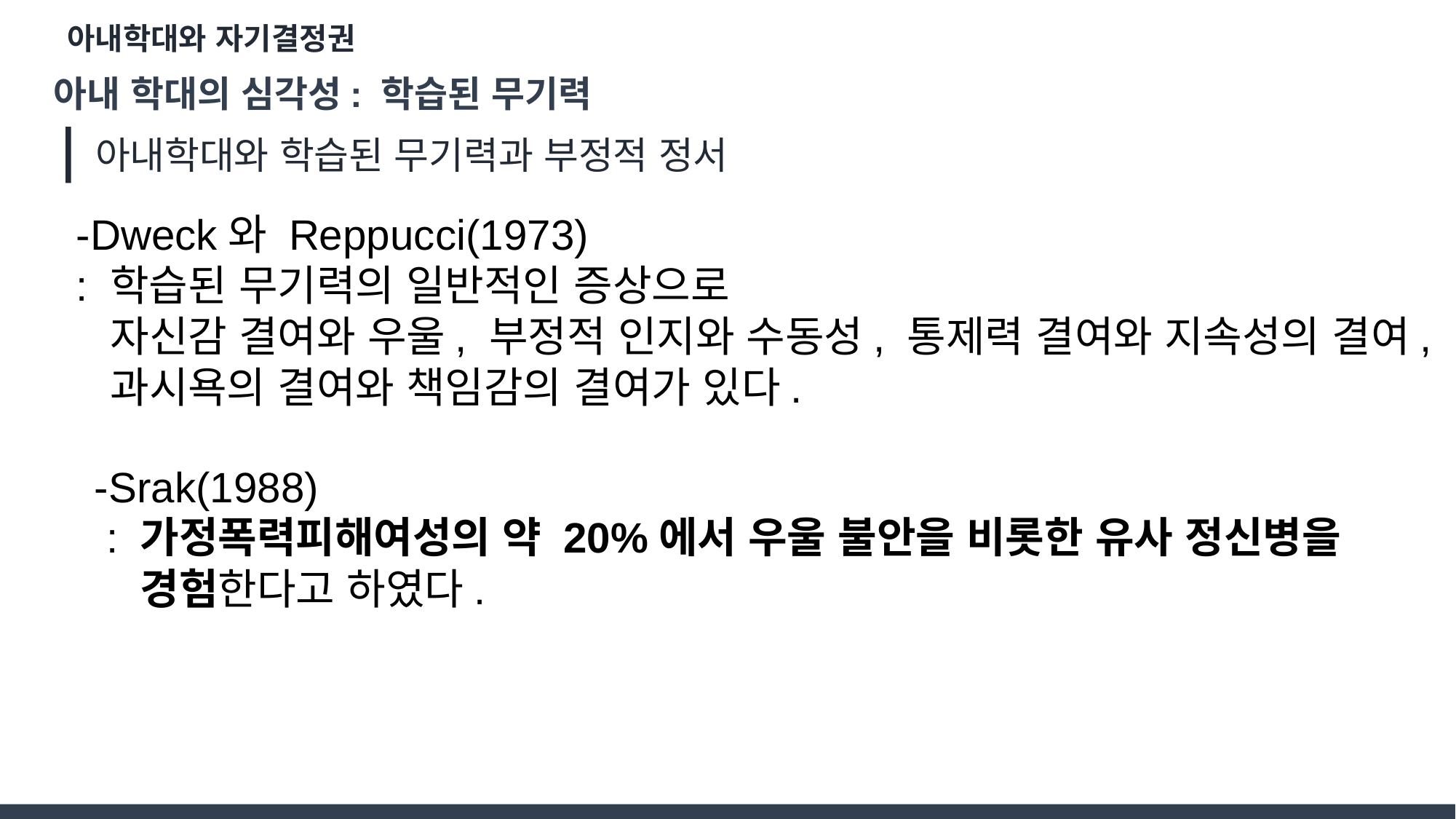

아내학대와 자기결정권
아내 학대의 심각성: 학습된 무기력
아내학대와 학습된 무기력과 부정적 정서

-Dweck와 Reppucci(1973)
: 학습된 무기력의 일반적인 증상으로
  자신감 결여와 우울, 부정적 인지와 수동성, 통제력 결여와 지속성의 결여,
  과시욕의 결여와 책임감의 결여가 있다.

-Srak(1988)
 : 가정폭력피해여성의 약 20%에서 우울 불안을 비롯한 유사 정신병을
   경험한다고 하였다.